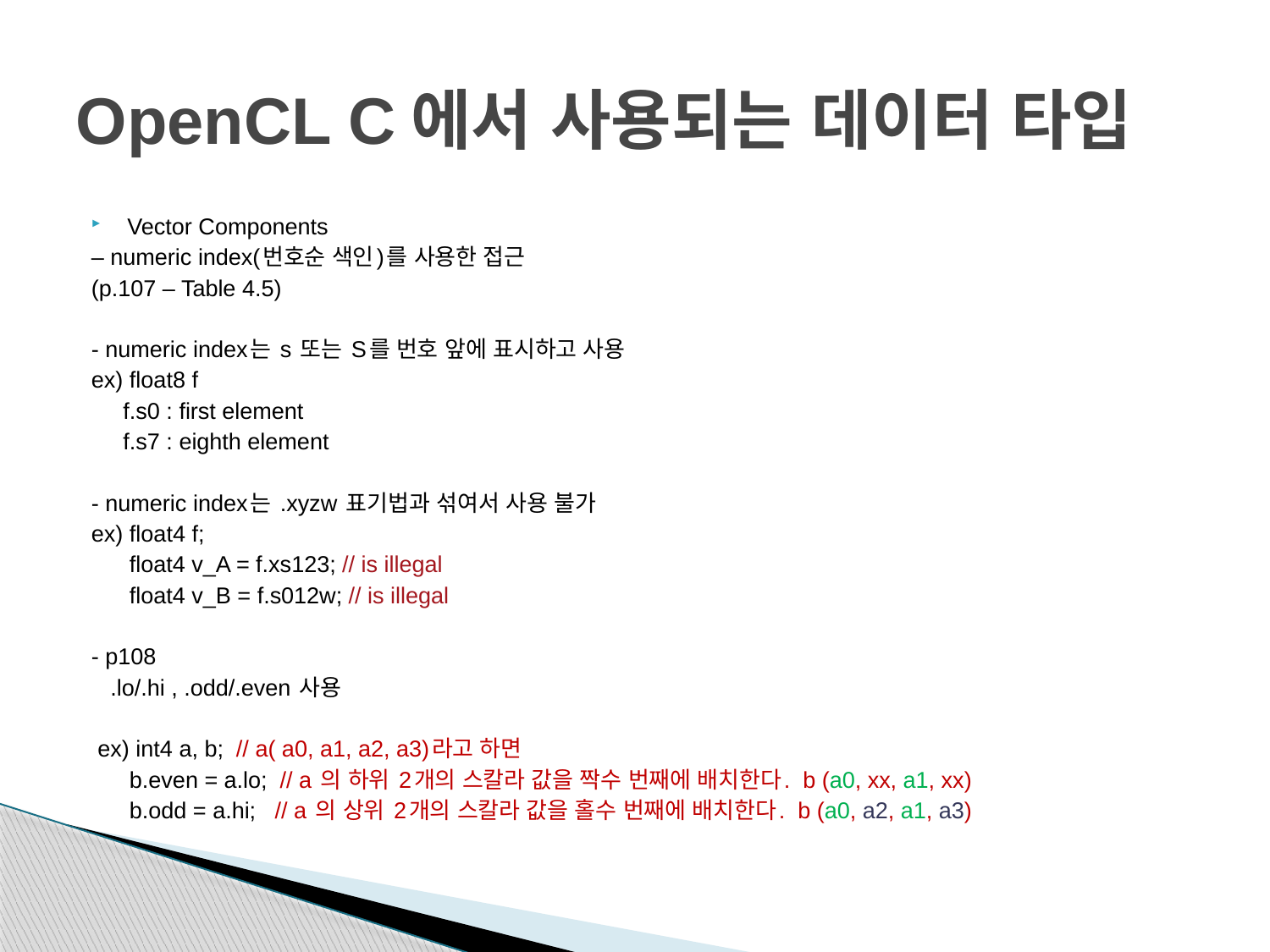

# OpenCL C에서 사용되는 데이터 타입
Vector Components
– numeric index(번호순 색인)를 사용한 접근
(p.107 – Table 4.5)

- numeric index는 s 또는 S를 번호 앞에 표시하고 사용
ex) float8 f
     f.s0 : first element
     f.s7 : eighth element

- numeric index는 .xyzw 표기법과 섞여서 사용 불가
ex) float4 f;
      float4 v_A = f.xs123; // is illegal
      float4 v_B = f.s012w; // is illegal

- p108
   .lo/.hi , .odd/.even 사용

 ex) int4 a, b;  // a( a0, a1, a2, a3)라고 하면
      b.even = a.lo;  // a 의 하위 2개의 스칼라 값을 짝수 번째에 배치한다.  b (a0, xx, a1, xx)
      b.odd = a.hi;   // a 의 상위 2개의 스칼라 값을 홀수 번째에 배치한다.  b (a0, a2, a1, a3)